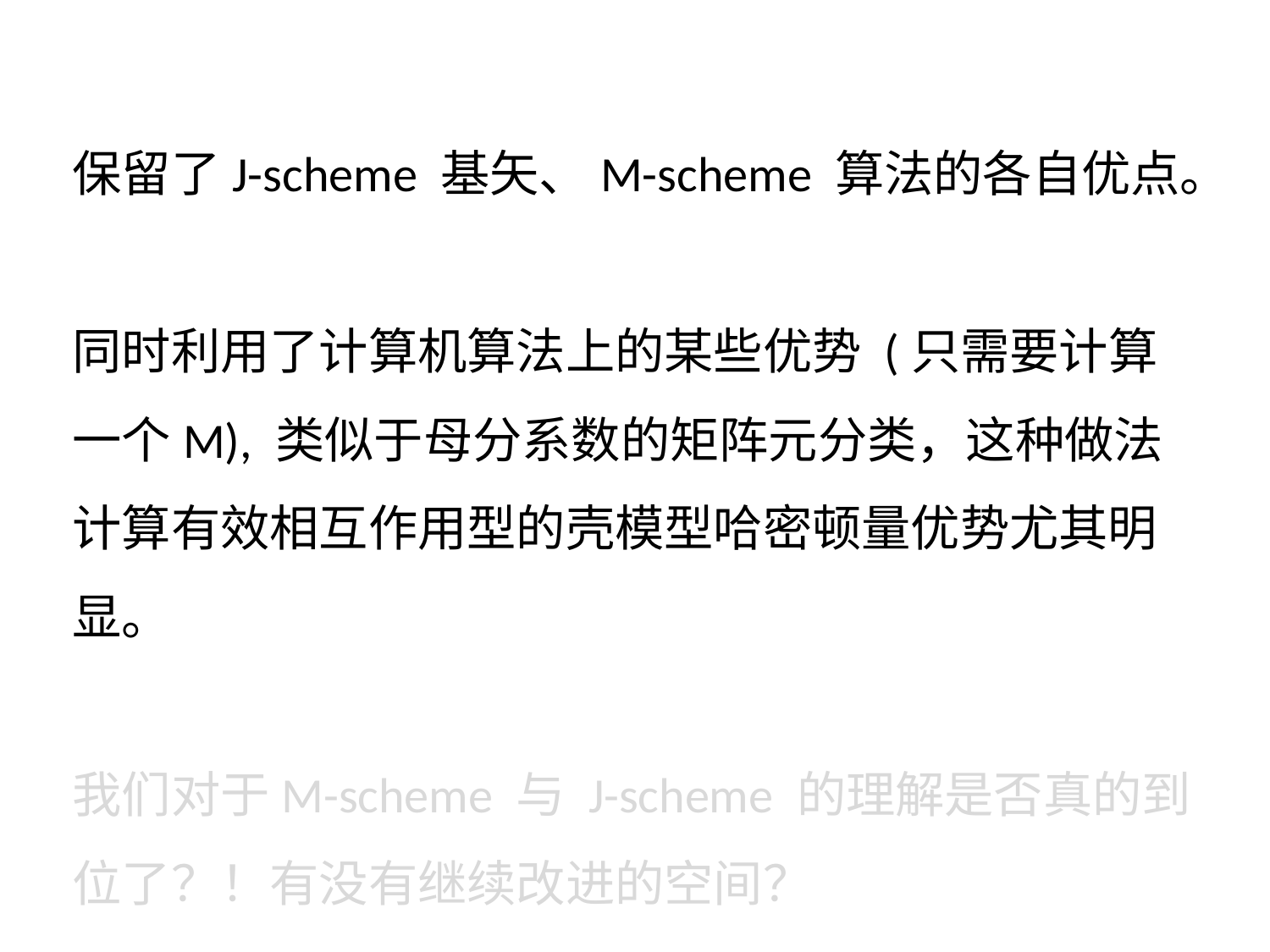

保留了J-scheme 基矢、M-scheme 算法的各自优点。

同时利用了计算机算法上的某些优势 (只需要计算一个M), 类似于母分系数的矩阵元分类，这种做法计算有效相互作用型的壳模型哈密顿量优势尤其明显。

我们对于M-scheme 与 J-scheme 的理解是否真的到位了？！有没有继续改进的空间？